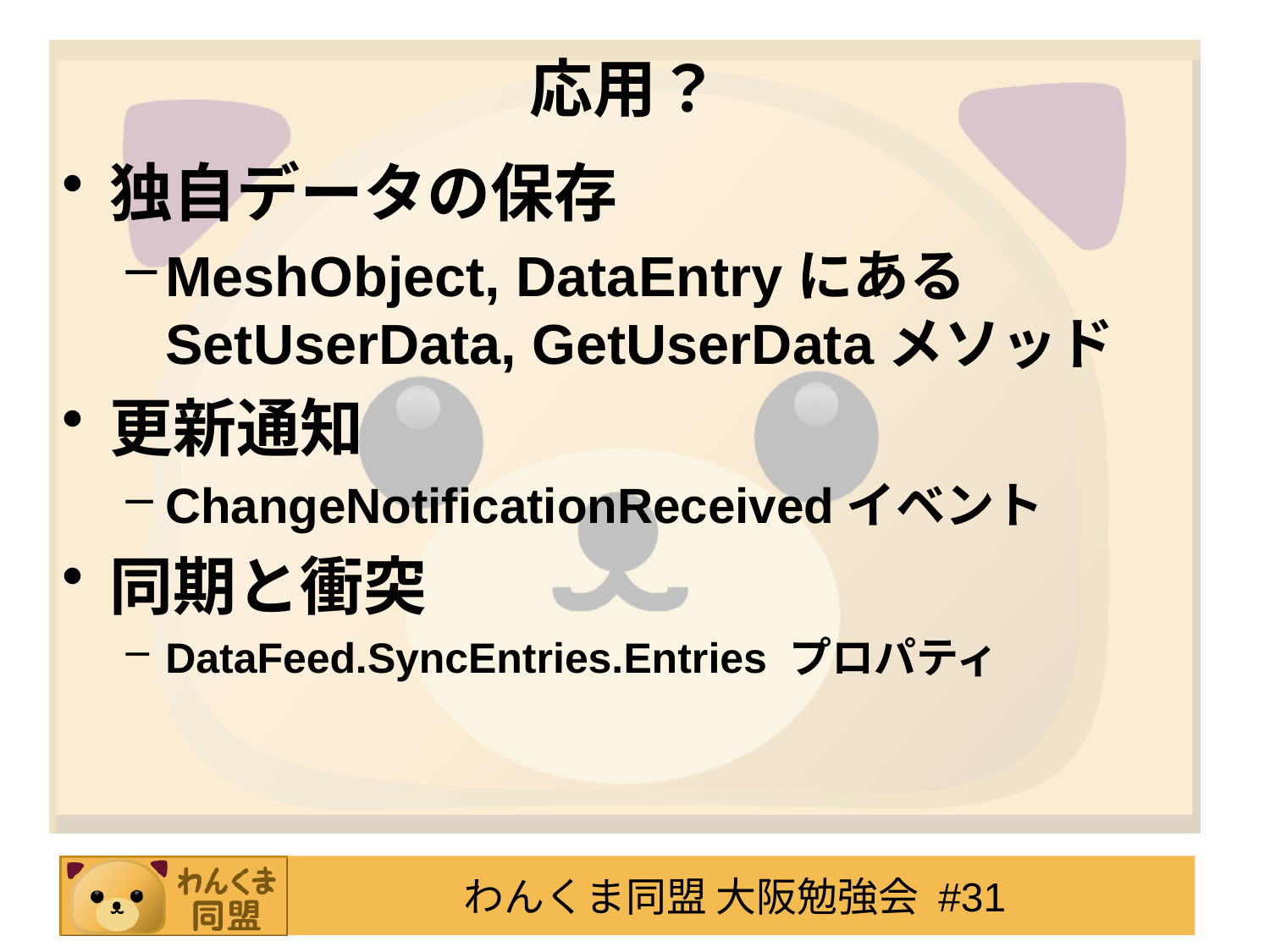

# 応用？
独自データの保存
MeshObject, DataEntryにあるSetUserData, GetUserDataメソッド
更新通知
ChangeNotificationReceivedイベント
同期と衝突
DataFeed.SyncEntries.Entries プロパティ